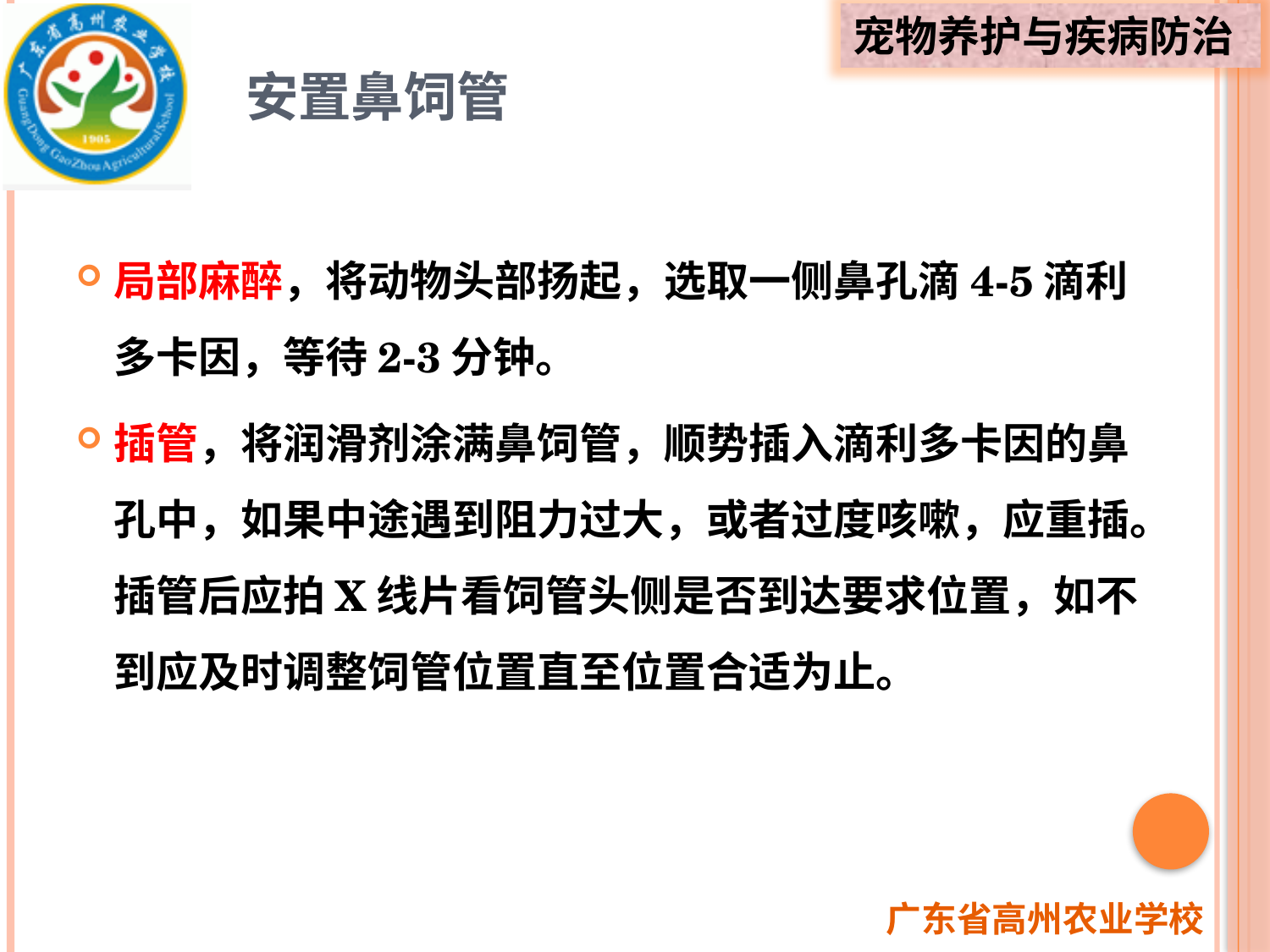

# 安置鼻饲管
局部麻醉，将动物头部扬起，选取一侧鼻孔滴4-5滴利多卡因，等待2-3分钟。
插管，将润滑剂涂满鼻饲管，顺势插入滴利多卡因的鼻孔中，如果中途遇到阻力过大，或者过度咳嗽，应重插。插管后应拍X线片看饲管头侧是否到达要求位置，如不到应及时调整饲管位置直至位置合适为止。